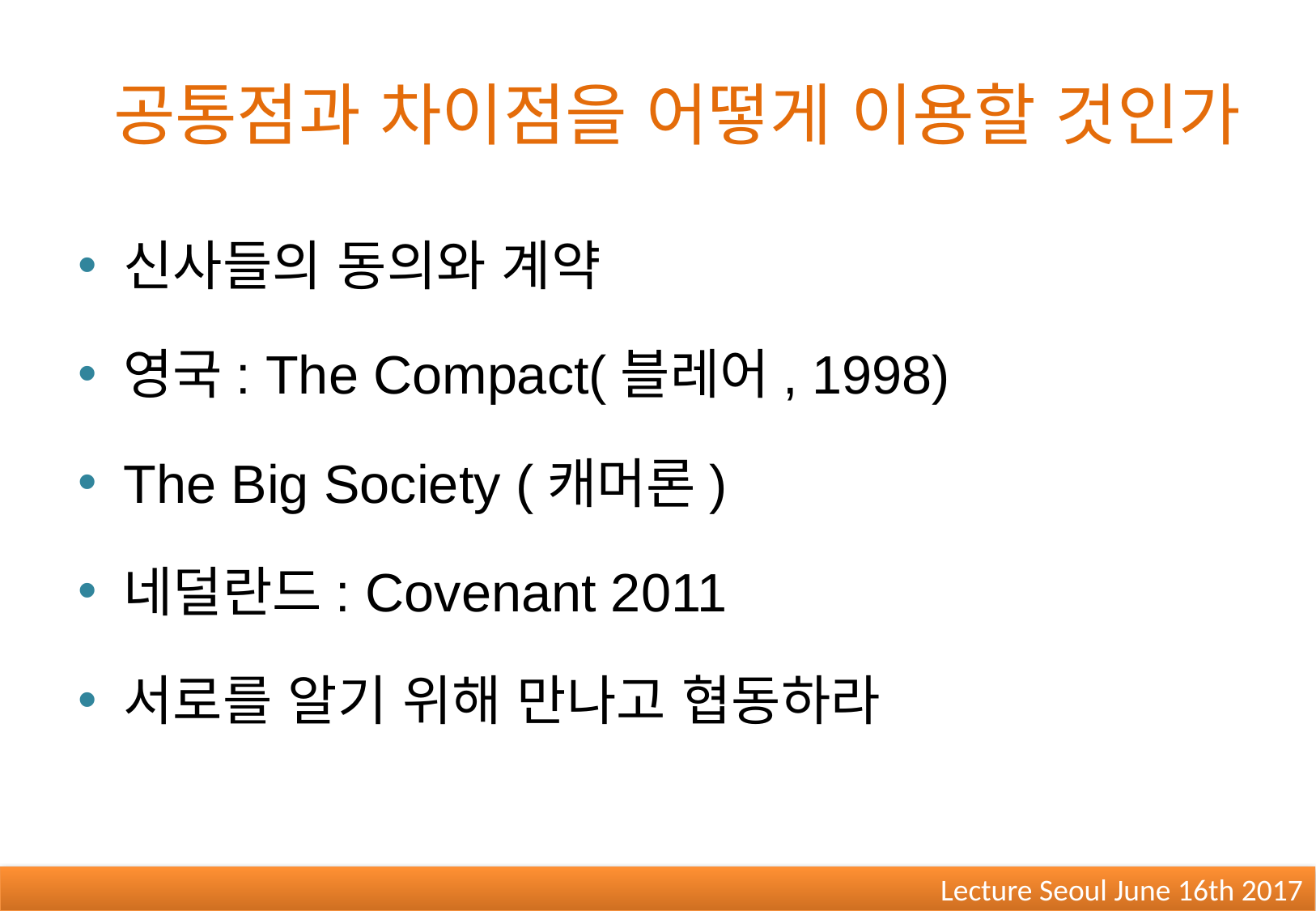

# 공통점과 차이점을 어떻게 이용할 것인가
신사들의 동의와 계약
영국: The Compact(블레어, 1998)
The Big Society (캐머론)
네덜란드: Covenant 2011
서로를 알기 위해 만나고 협동하라